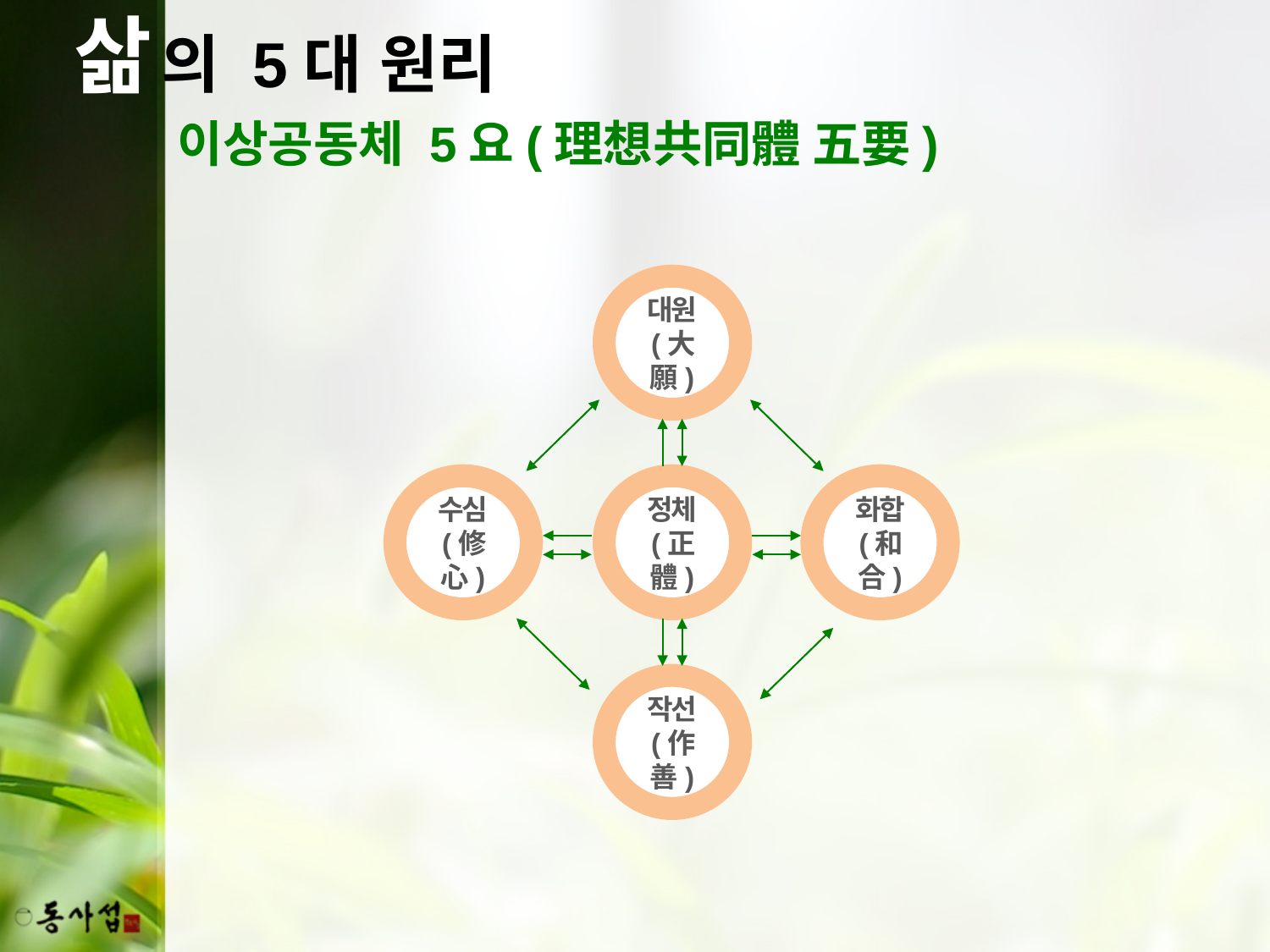

삶
의 5대 원리
이상공동체 5요(理想共同體 五要)
대원
(大願)
정체
(正體)
수심
(修心)
화합
(和合)
작선
(作善)